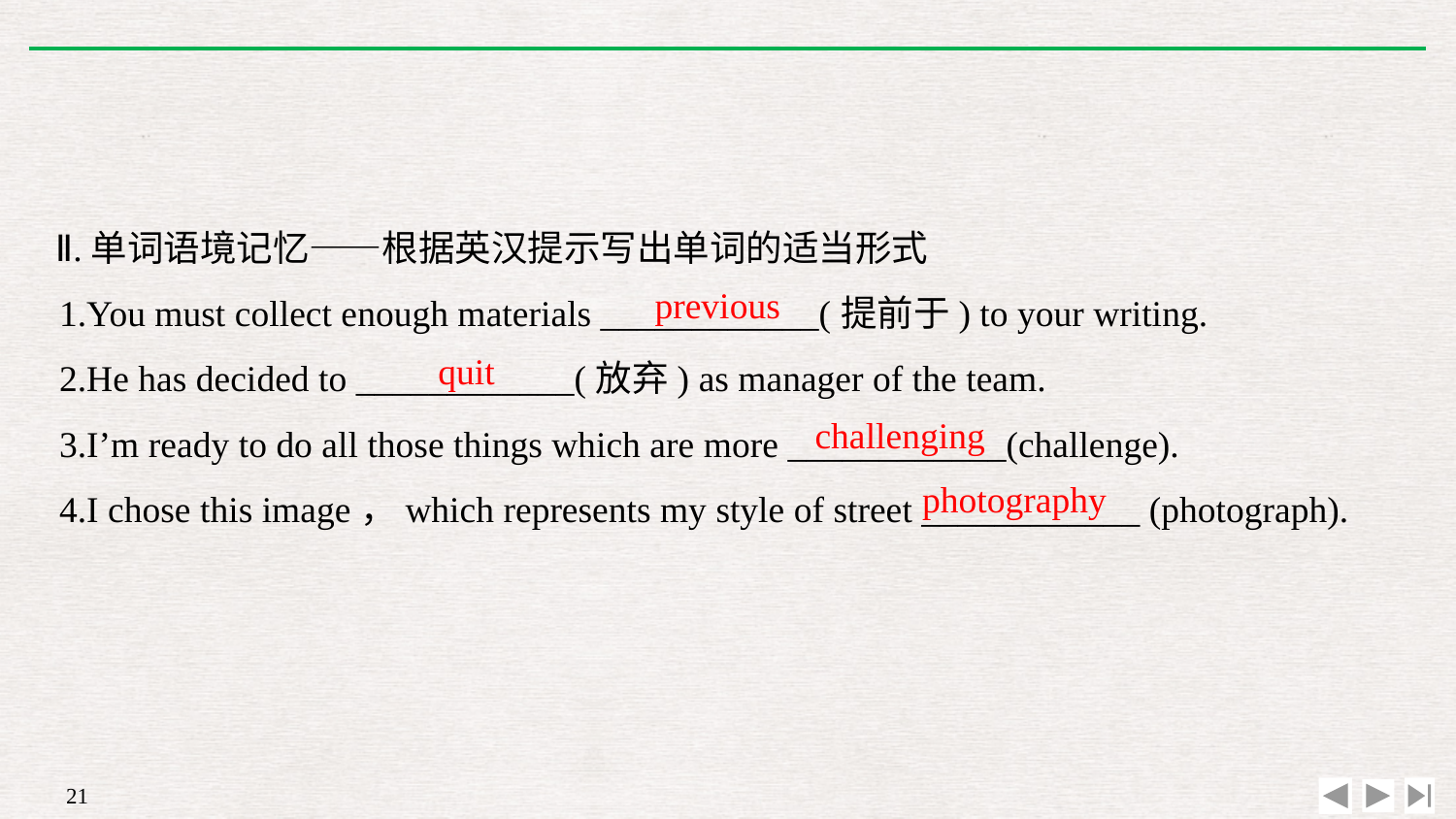

Ⅱ.单词语境记忆——根据英汉提示写出单词的适当形式
previous
1.You must collect enough materials ____________(提前于) to your writing.
2.He has decided to ____________(放弃) as manager of the team.
3.I’m ready to do all those things which are more ____________(challenge).
4.I chose this image，which represents my style of street ____________ (photograph).
quit
challenging
photography